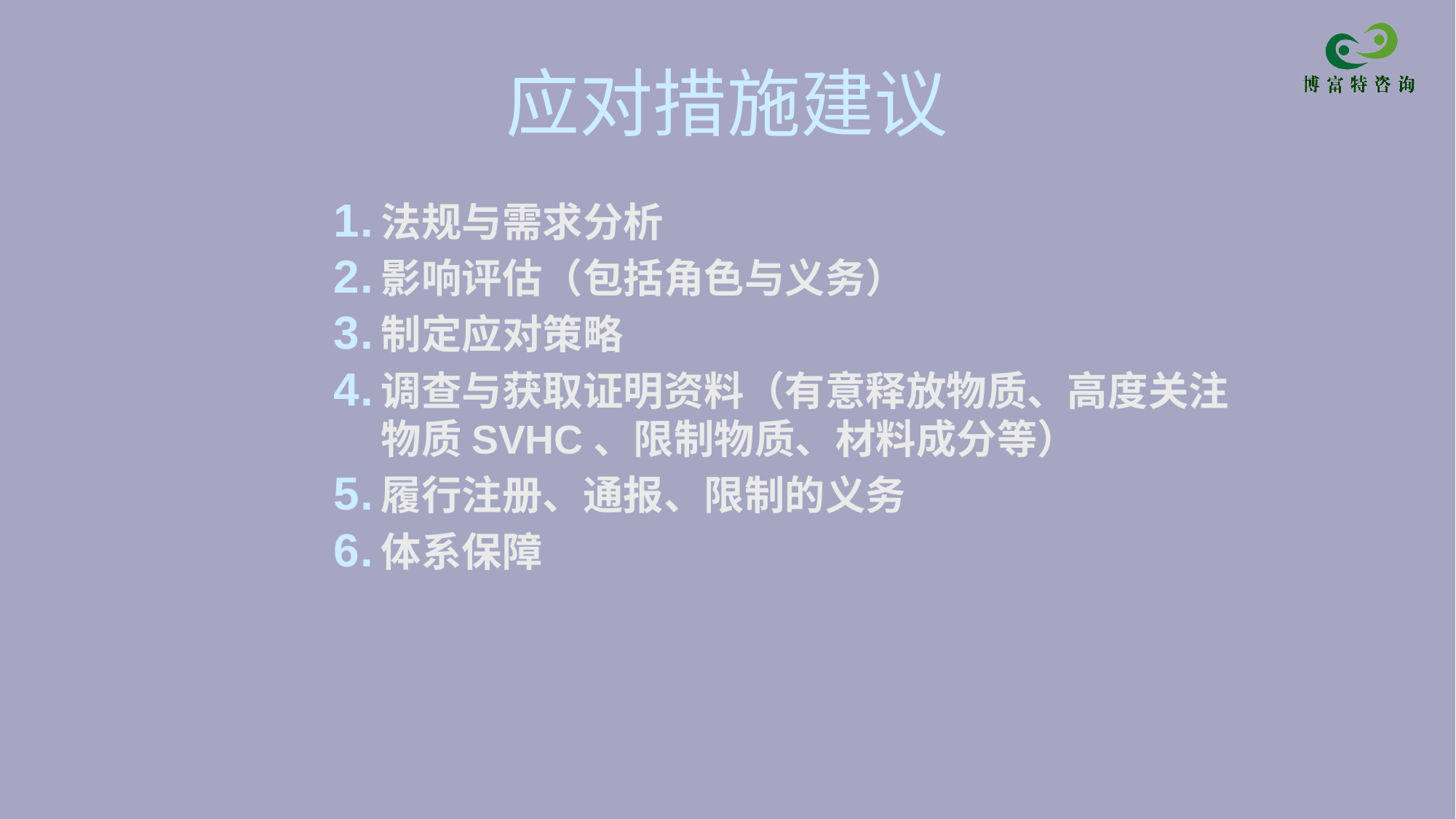

# 应对措施建议
法规与需求分析
影响评估（包括角色与义务）
制定应对策略
调查与获取证明资料（有意释放物质、高度关注物质SVHC、限制物质、材料成分等）
履行注册、通报、限制的义务
体系保障